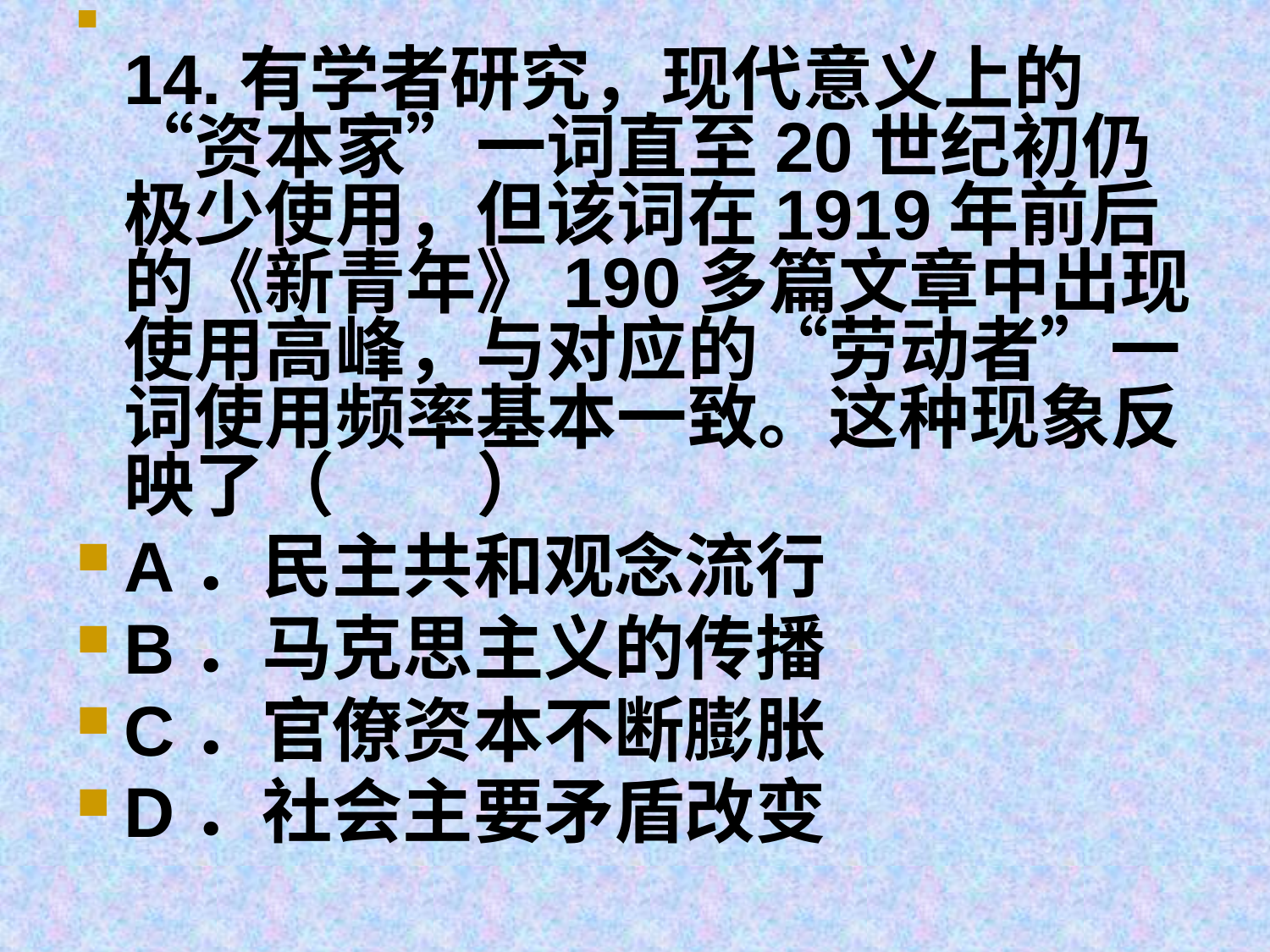

14.有学者研究，现代意义上的“资本家”一词直至20世纪初仍极少使用，但该词在1919年前后的《新青年》190多篇文章中出现使用高峰，与对应的“劳动者”一词使用频率基本一致。这种现象反映了（　　）
A．民主共和观念流行
B．马克思主义的传播
C．官僚资本不断膨胀
D．社会主要矛盾改变
#